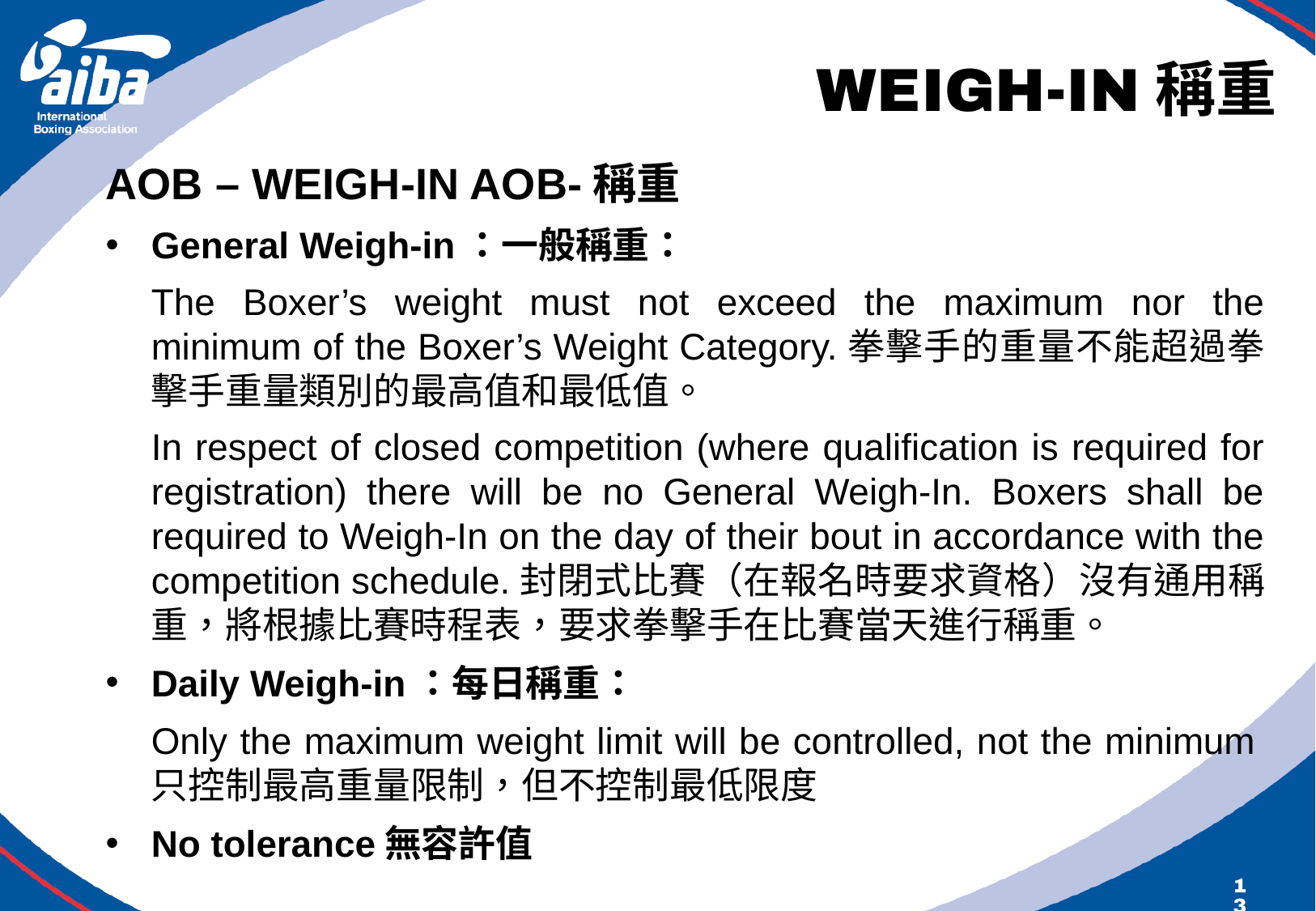

# WEIGH-IN稱重
AOB – WEIGH-IN AOB-稱重
General Weigh-in：一般稱重：
	The Boxer’s weight must not exceed the maximum nor the minimum of the Boxer’s Weight Category.拳擊手的重量不能超過拳擊手重量類別的最高值和最低值。
	In respect of closed competition (where qualification is required for registration) there will be no General Weigh-In. Boxers shall be required to Weigh-In on the day of their bout in accordance with the competition schedule.封閉式比賽（在報名時要求資格）沒有通用稱重，將根據比賽時程表，要求拳擊手在比賽當天進行稱重。
Daily Weigh-in：每日稱重：
	Only the maximum weight limit will be controlled, not the minimum只控制最高重量限制，但不控制最低限度
No tolerance無容許值

134